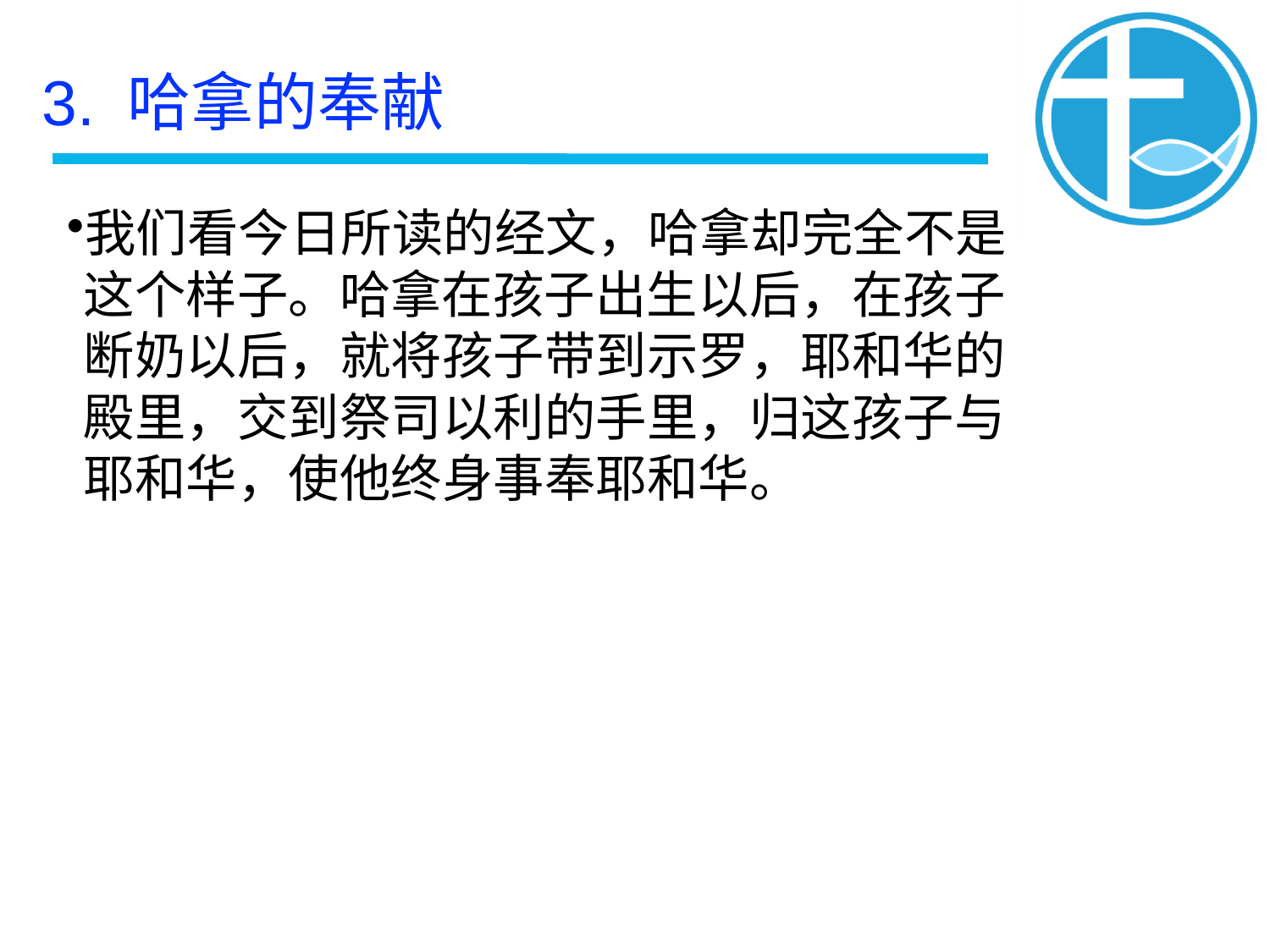

3. 哈拿的奉献
我们看今日所读的经文，哈拿却完全不是这个样子。哈拿在孩子出生以后，在孩子断奶以后，就将孩子带到示罗，耶和华的殿里，交到祭司以利的手里，归这孩子与耶和华，使他终身事奉耶和华。